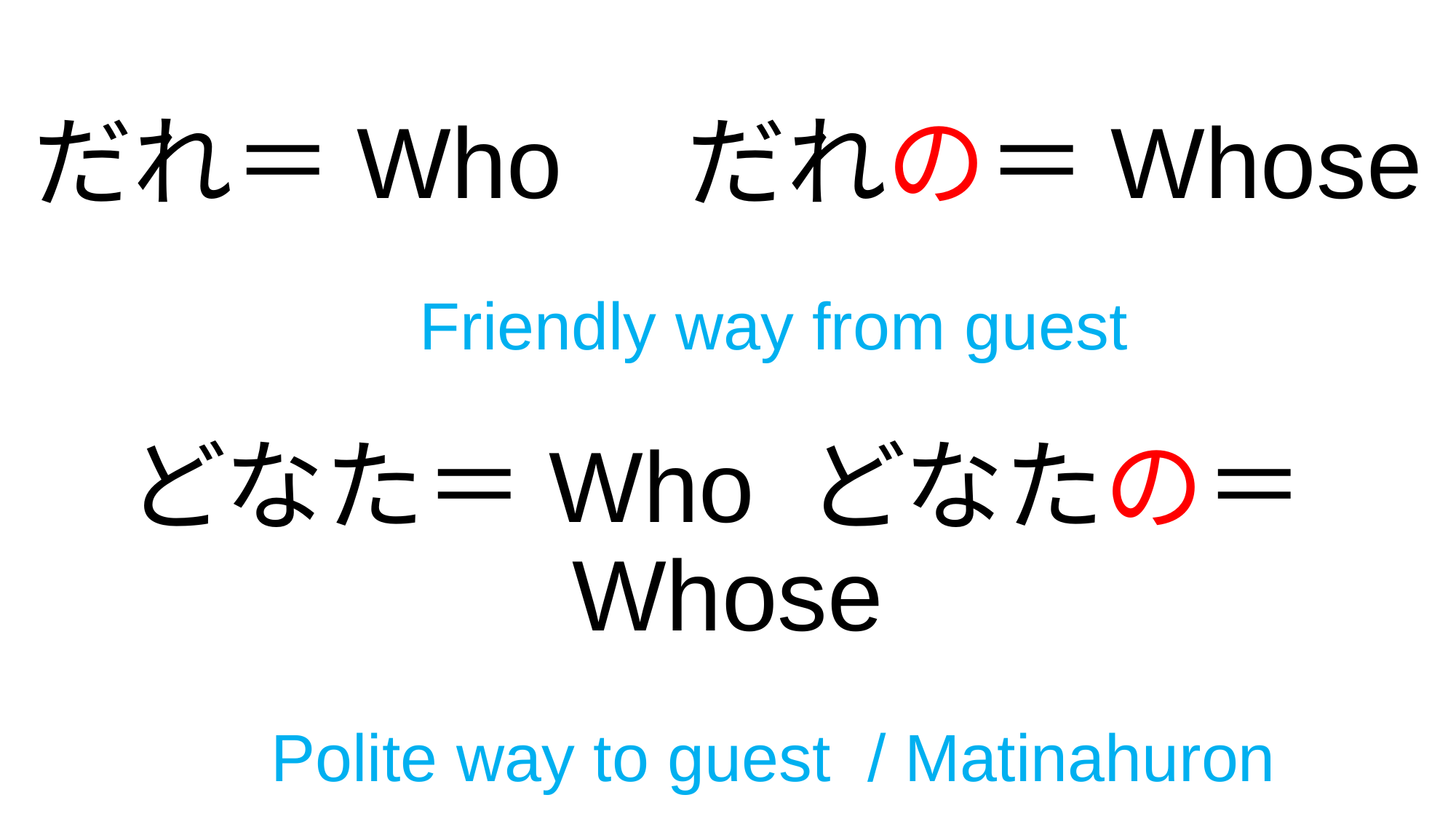

# だれ＝Who　だれの＝Whose Friendly way from guest どなた＝Who どなたの＝Whose Polite way to guest  / Matinahuron